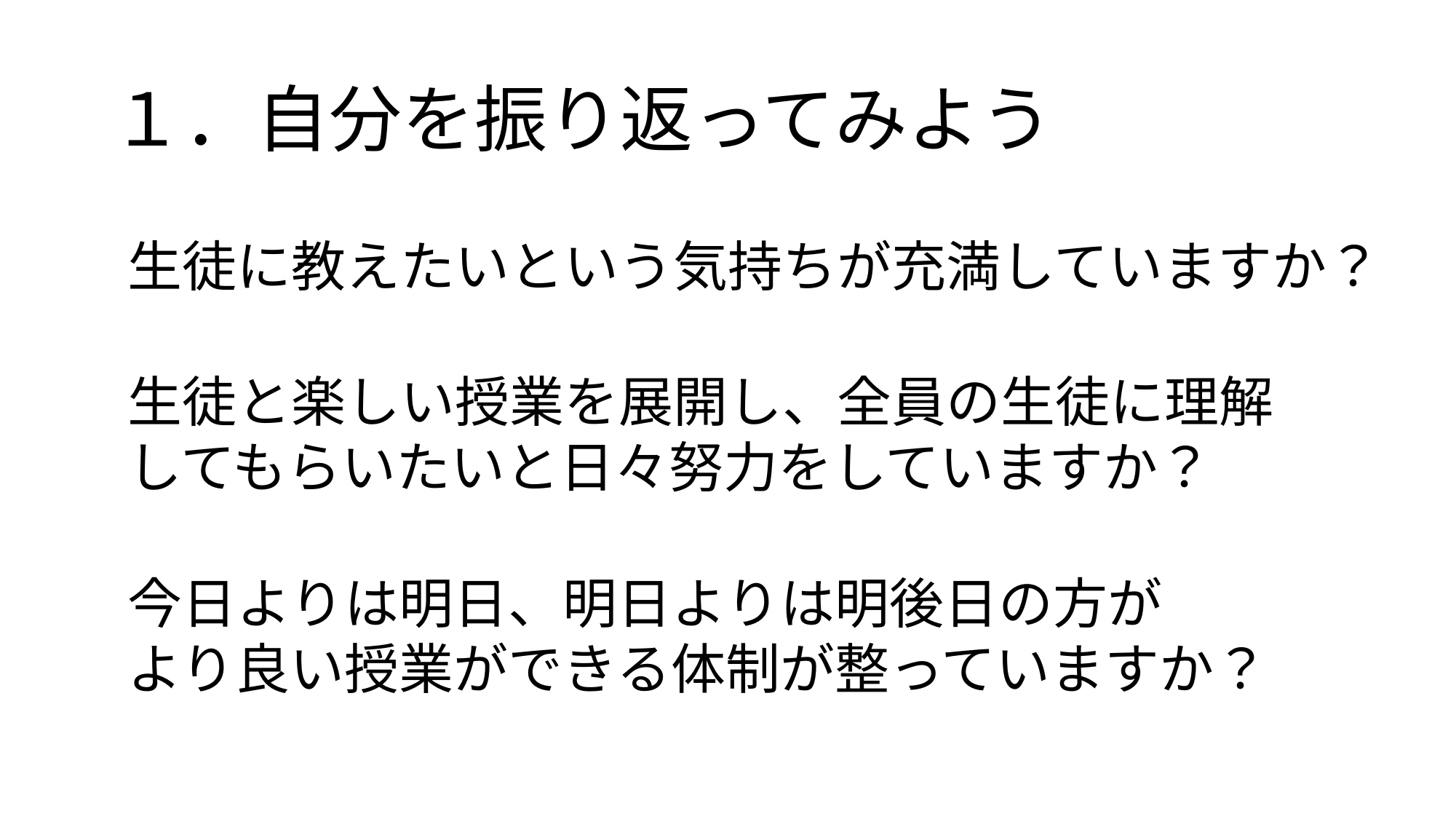

# １．自分を振り返ってみよう
生徒に教えたいという気持ちが充満していますか？
生徒と楽しい授業を展開し、全員の生徒に理解してもらいたいと日々努力をしていますか？
今日よりは明日、明日よりは明後日の方が
より良い授業ができる体制が整っていますか？